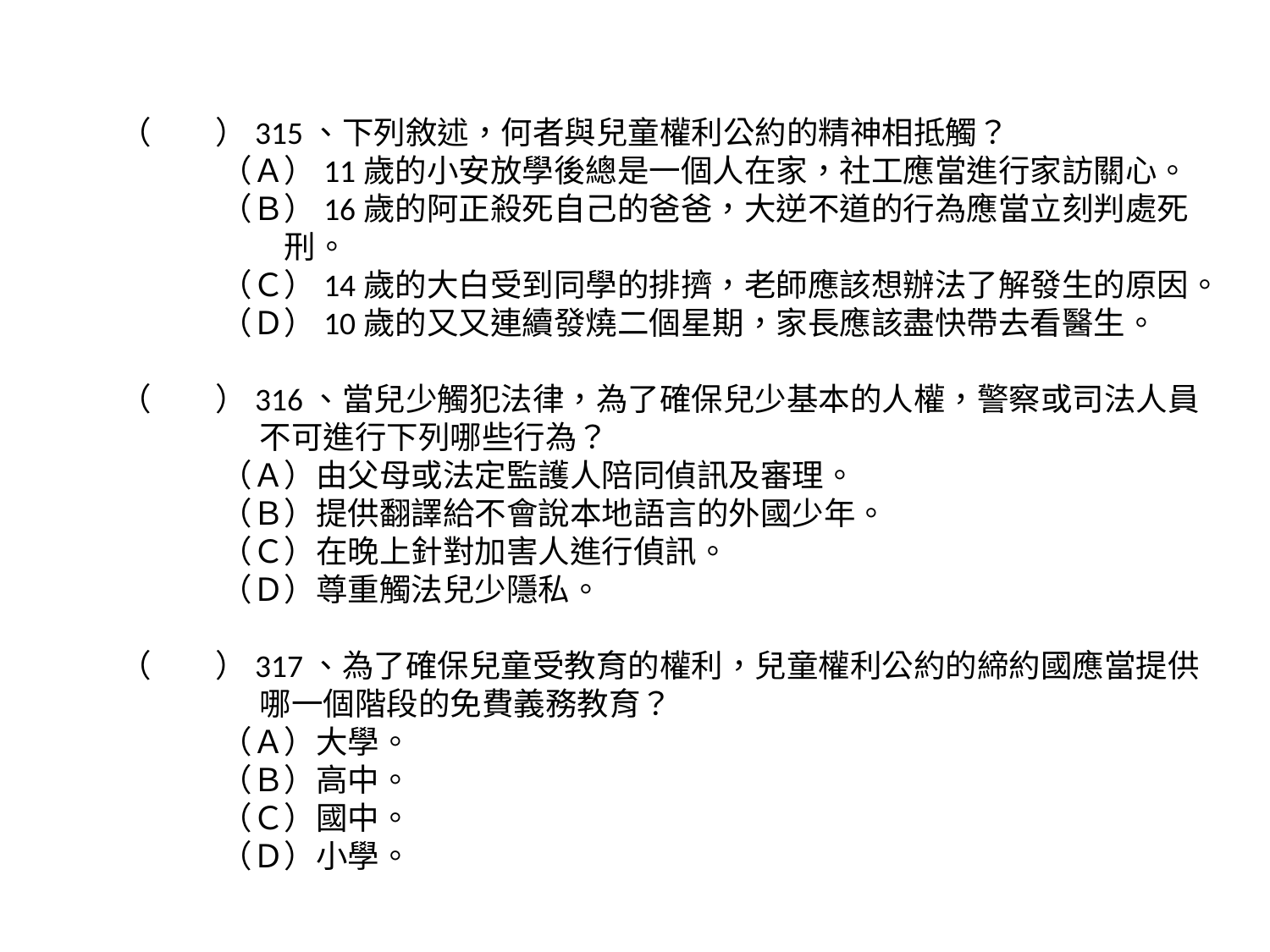

（　　）315、下列敘述，何者與兒童權利公約的精神相抵觸？
（Ａ）11歲的小安放學後總是一個人在家，社工應當進行家訪關心。
（Ｂ）16歲的阿正殺死自己的爸爸，大逆不道的行為應當立刻判處死刑。
（Ｃ）14歲的大白受到同學的排擠，老師應該想辦法了解發生的原因。
（Ｄ）10歲的又又連續發燒二個星期，家長應該盡快帶去看醫生。

（　　）316、當兒少觸犯法律，為了確保兒少基本的人權，警察或司法人員不可進行下列哪些行為？
（Ａ）由父母或法定監護人陪同偵訊及審理。
（Ｂ）提供翻譯給不會說本地語言的外國少年。
（Ｃ）在晚上針對加害人進行偵訊。
（Ｄ）尊重觸法兒少隱私。

（　　）317、為了確保兒童受教育的權利，兒童權利公約的締約國應當提供哪一個階段的免費義務教育？
（Ａ）大學。
（Ｂ）高中。
（Ｃ）國中。
（Ｄ）小學。